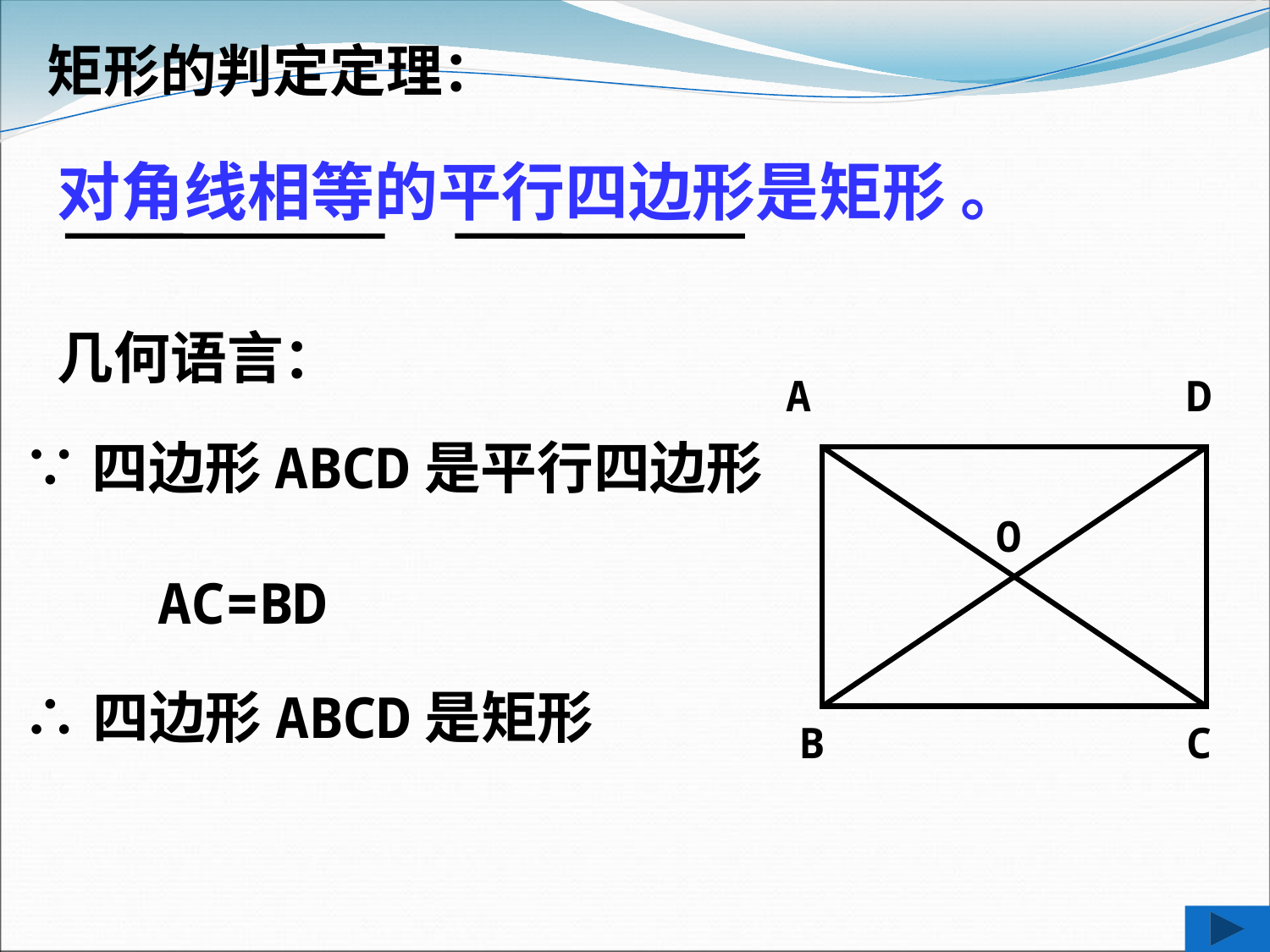

矩形的判定定理：
对角线相等的平行四边形是矩形 。

几何语言：
A
D

O
B
C
∵四边形ABCD是平行四边形

    AC=BD
∴四边形ABCD是矩形